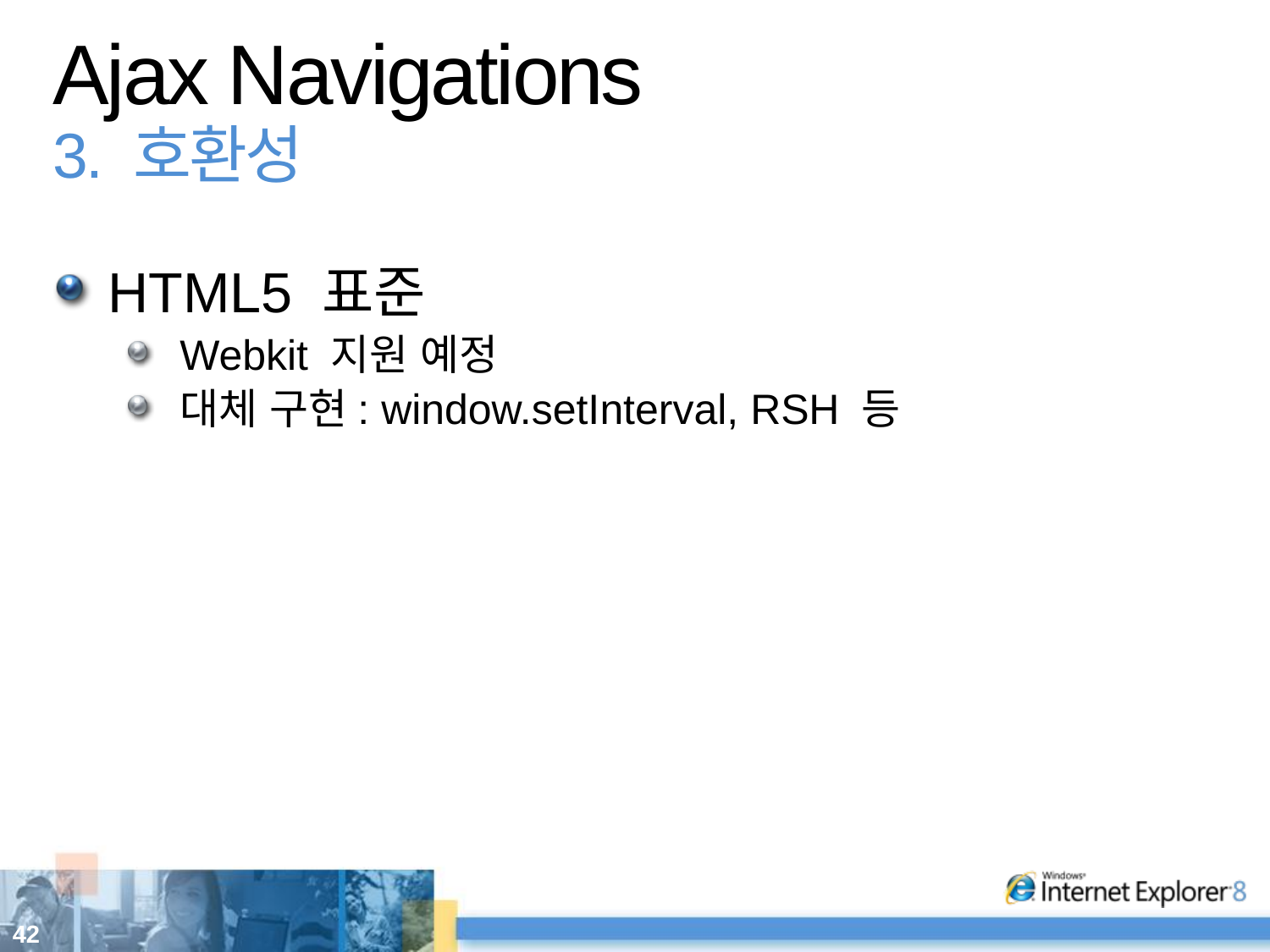

# Ajax Navigations 3. 호환성
HTML5 표준
Webkit 지원 예정
대체 구현: window.setInterval, RSH 등